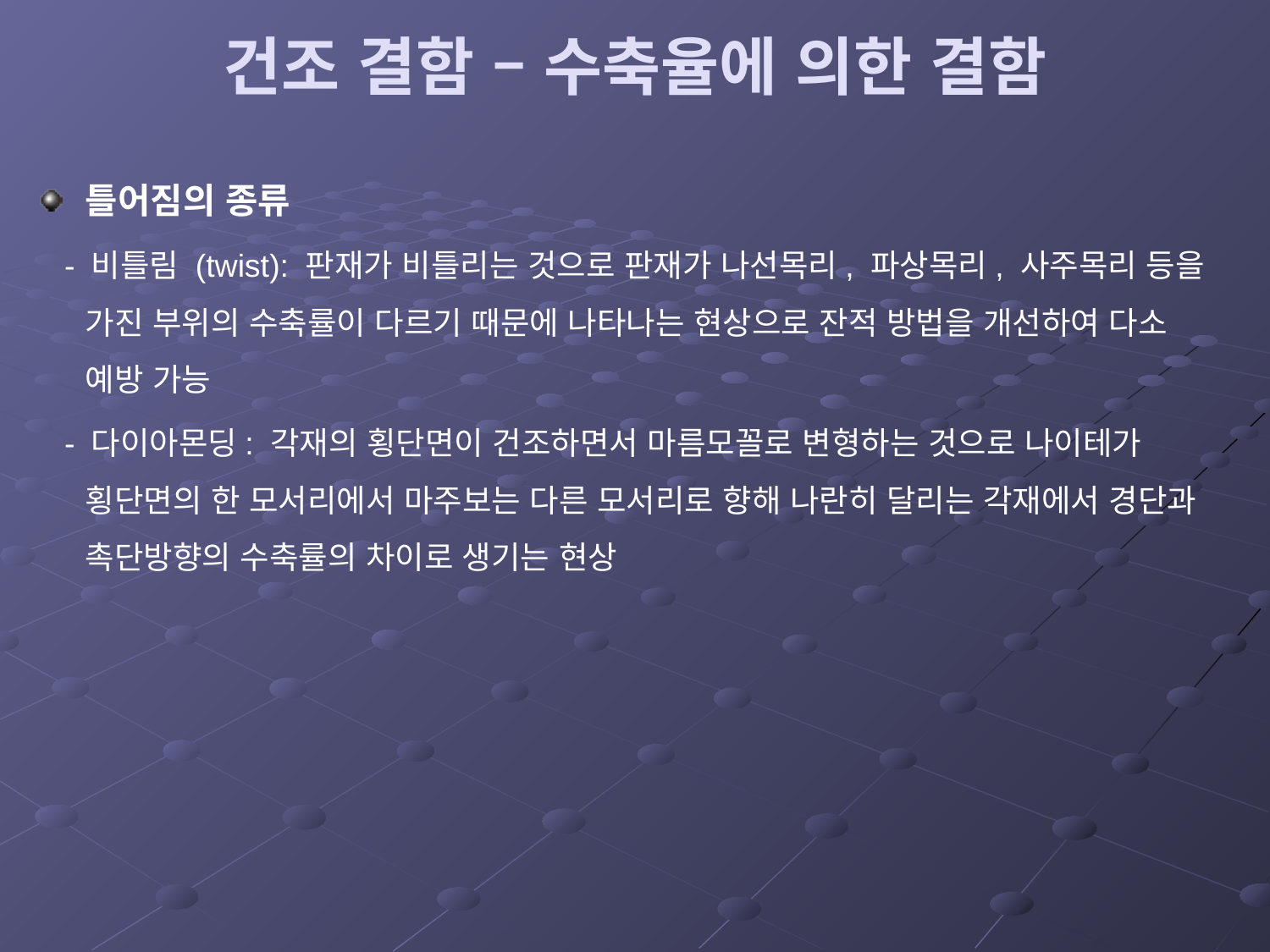

# 건조 결함 – 수축율에 의한 결함
틀어짐의 종류
   - 비틀림 (twist): 판재가 비틀리는 것으로 판재가 나선목리, 파상목리, 사주목리 등을 가진 부위의 수축률이 다르기 때문에 나타나는 현상으로 잔적 방법을 개선하여 다소 예방 가능
   - 다이아몬딩: 각재의 횡단면이 건조하면서 마름모꼴로 변형하는 것으로 나이테가 횡단면의 한 모서리에서 마주보는 다른 모서리로 향해 나란히 달리는 각재에서 경단과 촉단방향의 수축률의 차이로 생기는 현상